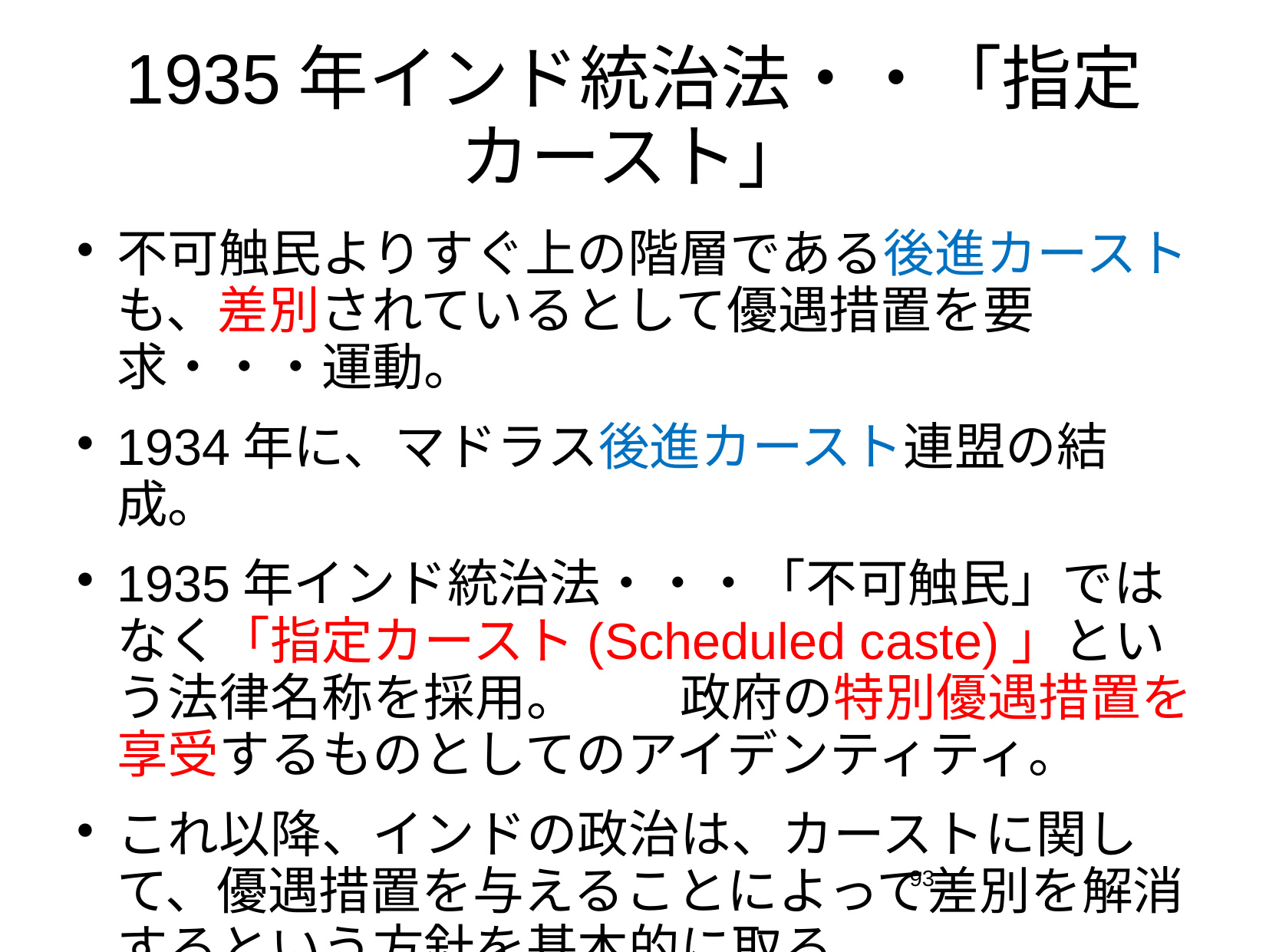

# 1935年インド統治法・・「指定カースト」
不可触民よりすぐ上の階層である後進カーストも、差別されているとして優遇措置を要求・・・運動。
1934年に、マドラス後進カースト連盟の結成。
1935年インド統治法・・・「不可触民」ではなく「指定カースト(Scheduled caste)」という法律名称を採用。　　政府の特別優遇措置を享受するものとしてのアイデンティティ。
これ以降、インドの政治は、カーストに関して、優遇措置を与えることによって差別を解消するという方針を基本的に取る。
93